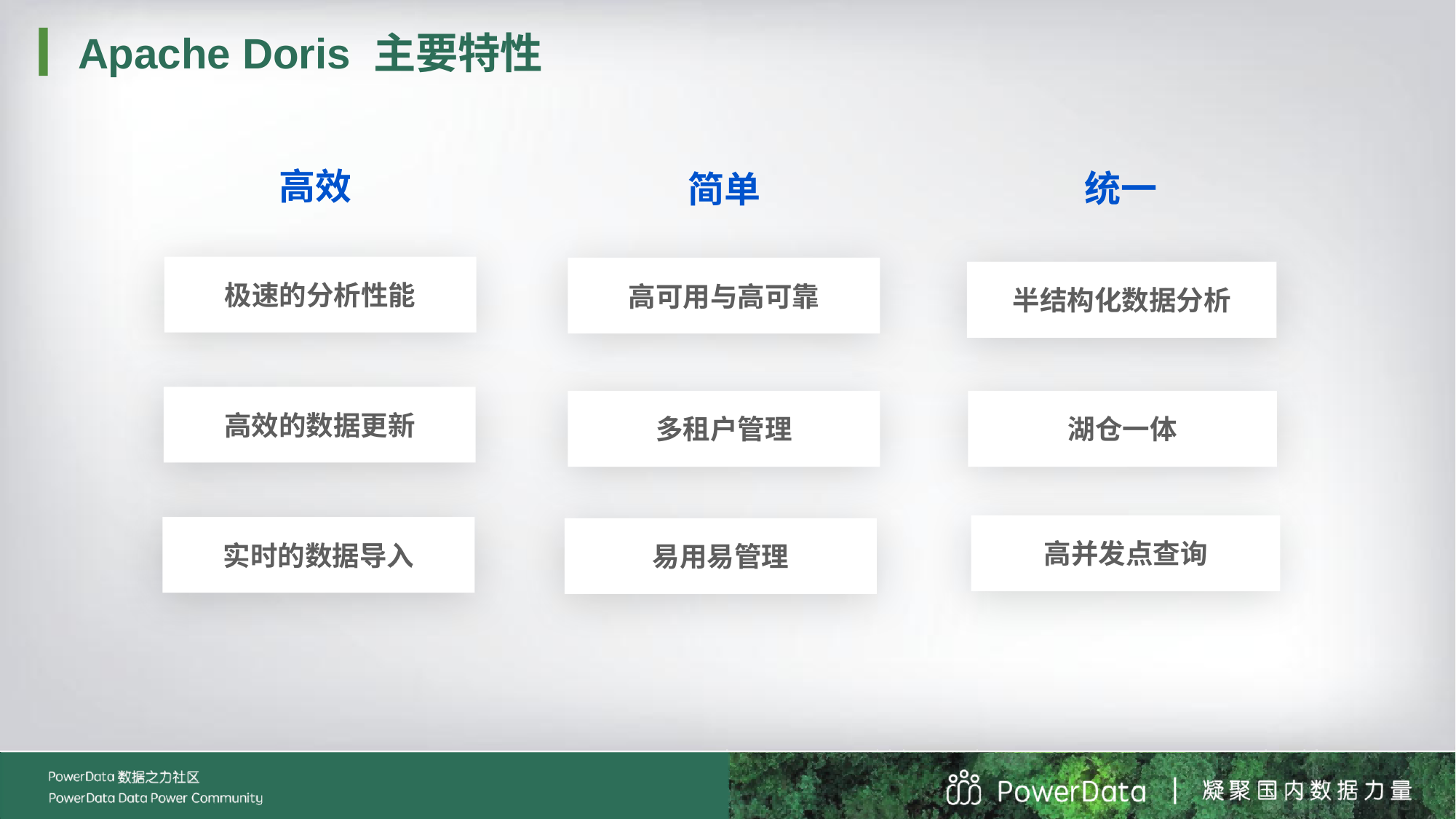

# Apache Doris 主要特性
高效
统一
简单
极速的分析性能
高可用与高可靠
半结构化数据分析
高效的数据更新
多租户管理
湖仓一体
高并发点查询
实时的数据导入
易用易管理